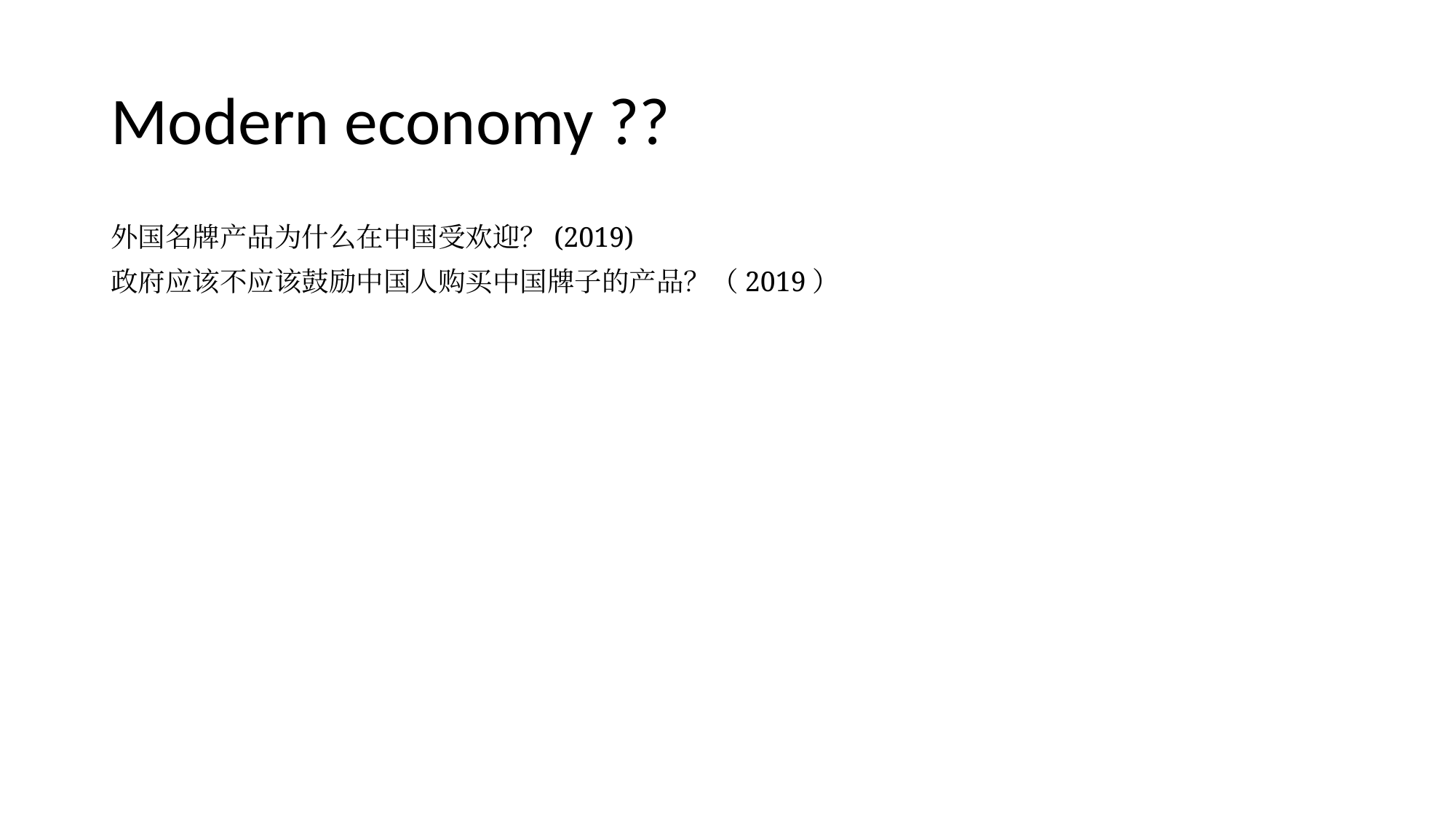

# Modern economy ??
外国名牌产品为什么在中国受欢迎？(2019)
政府应该不应该鼓励中国人购买中国牌子的产品？（2019）